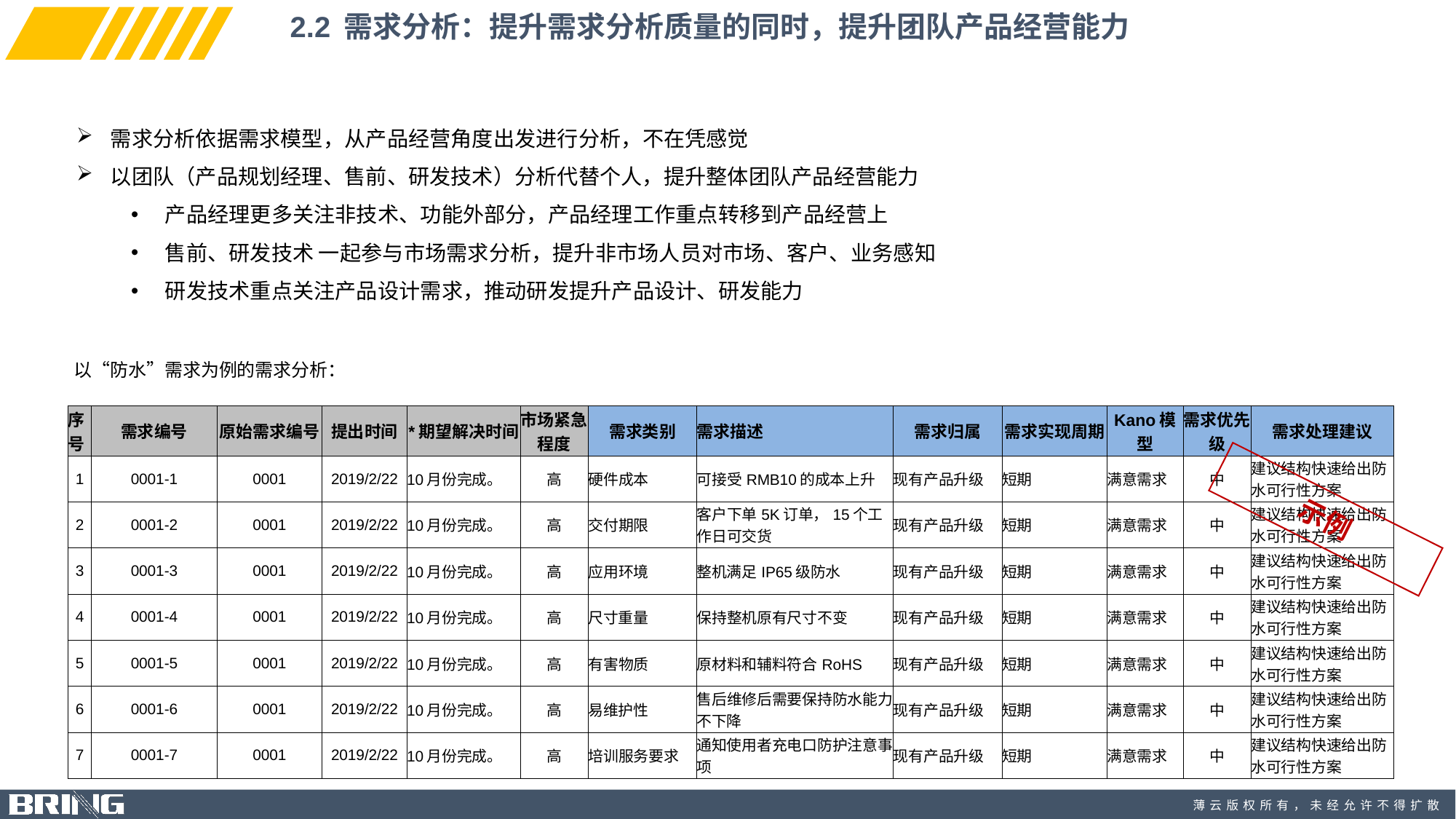

2.2 需求分析：提升需求分析质量的同时，提升团队产品经营能力
需求分析依据需求模型，从产品经营角度出发进行分析，不在凭感觉
以团队（产品规划经理、售前、研发技术）分析代替个人，提升整体团队产品经营能力
产品经理更多关注非技术、功能外部分，产品经理工作重点转移到产品经营上
售前、研发技术 一起参与市场需求分析，提升非市场人员对市场、客户、业务感知
研发技术重点关注产品设计需求，推动研发提升产品设计、研发能力
以“防水”需求为例的需求分析：
| 序号 | 需求编号 | 原始需求编号 | 提出时间 | \*期望解决时间 | 市场紧急程度 | 需求类别 | 需求描述 | 需求归属 | 需求实现周期 | Kano模型 | 需求优先级 | 需求处理建议 |
| --- | --- | --- | --- | --- | --- | --- | --- | --- | --- | --- | --- | --- |
| 1 | 0001-1 | 0001 | 2019/2/22 | 10月份完成。 | 高 | 硬件成本 | 可接受RMB10的成本上升 | 现有产品升级 | 短期 | 满意需求 | 中 | 建议结构快速给出防水可行性方案 |
| 2 | 0001-2 | 0001 | 2019/2/22 | 10月份完成。 | 高 | 交付期限 | 客户下单5K订单，15个工作日可交货 | 现有产品升级 | 短期 | 满意需求 | 中 | 建议结构快速给出防水可行性方案 |
| 3 | 0001-3 | 0001 | 2019/2/22 | 10月份完成。 | 高 | 应用环境 | 整机满足IP65级防水 | 现有产品升级 | 短期 | 满意需求 | 中 | 建议结构快速给出防水可行性方案 |
| 4 | 0001-4 | 0001 | 2019/2/22 | 10月份完成。 | 高 | 尺寸重量 | 保持整机原有尺寸不变 | 现有产品升级 | 短期 | 满意需求 | 中 | 建议结构快速给出防水可行性方案 |
| 5 | 0001-5 | 0001 | 2019/2/22 | 10月份完成。 | 高 | 有害物质 | 原材料和辅料符合RoHS | 现有产品升级 | 短期 | 满意需求 | 中 | 建议结构快速给出防水可行性方案 |
| 6 | 0001-6 | 0001 | 2019/2/22 | 10月份完成。 | 高 | 易维护性 | 售后维修后需要保持防水能力不下降 | 现有产品升级 | 短期 | 满意需求 | 中 | 建议结构快速给出防水可行性方案 |
| 7 | 0001-7 | 0001 | 2019/2/22 | 10月份完成。 | 高 | 培训服务要求 | 通知使用者充电口防护注意事项 | 现有产品升级 | 短期 | 满意需求 | 中 | 建议结构快速给出防水可行性方案 |
示例